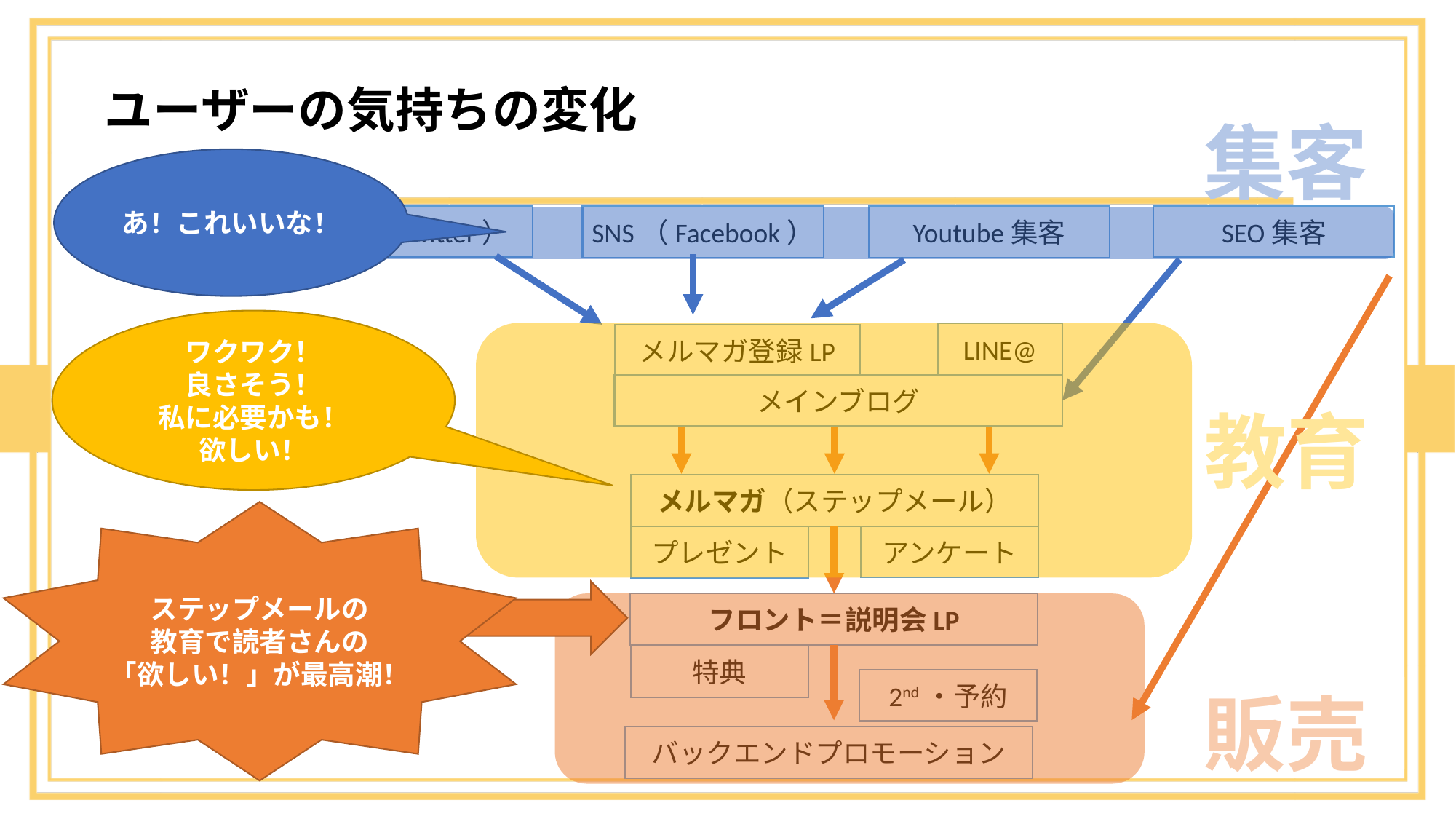

# ユーザーの気持ちの変化
集客

あ！これいいな！

SNS（Twitter）

SEO集客

SNS（Facebook）

Youtube集客

ワクワク！
良さそう！
私に必要かも！
欲しい！

LINE@

メルマガ登録LP

メインブログ
教育

メルマガ（ステップメール）

ステップメールの
教育で読者さんの
「欲しい！」が最高潮！

アンケート

プレゼント

フロント＝説明会LP

特典

2nd・予約

販売

バックエンドプロモーション